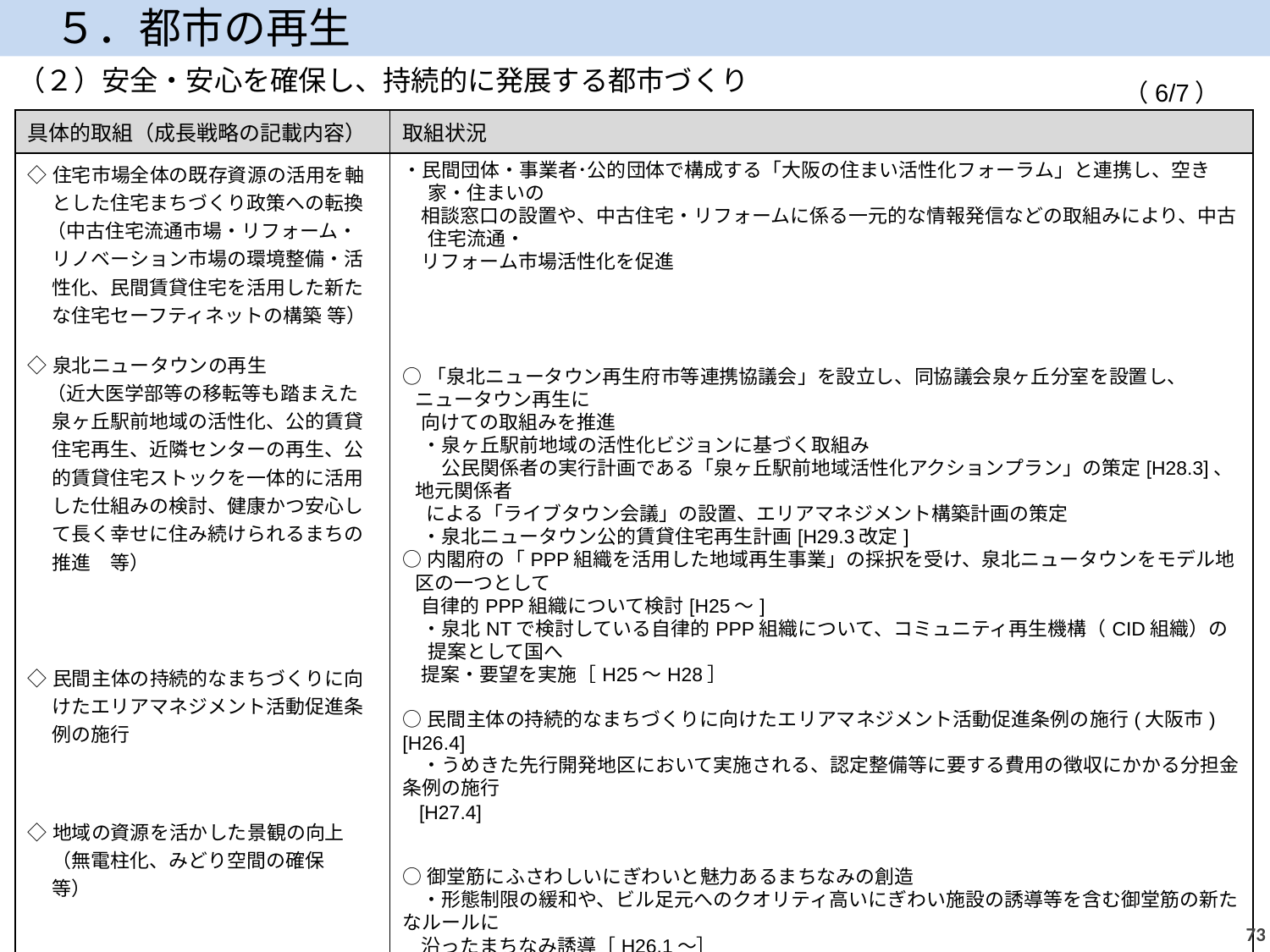

５．都市の再生
（２）安全・安心を確保し、持続的に発展する都市づくり
（6/7）
| 具体的取組（成長戦略の記載内容） | 取組状況 |
| --- | --- |
| ◇住宅市場全体の既存資源の活用を軸とした住宅まちづくり政策への転換 　（中古住宅流通市場・リフォーム・リノベーション市場の環境整備・活性化、民間賃貸住宅を活用した新たな住宅セーフティネットの構築 等） ◇泉北ニュータウンの再生 　（近大医学部等の移転等も踏まえた泉ヶ丘駅前地域の活性化、公的賃貸住宅再生、近隣センターの再生、公的賃貸住宅ストックを一体的に活用した仕組みの検討、健康かつ安心して長く幸せに住み続けられるまちの推進　等） 　 ◇民間主体の持続的なまちづくりに向けたエリアマネジメント活動促進条例の施行 　 ◇地域の資源を活かした景観の向上（無電柱化、みどり空間の確保　等） | ・民間団体・事業者･公的団体で構成する「大阪の住まい活性化フォーラム」と連携し、空き家・住まいの 相談窓口の設置や、中古住宅・リフォームに係る一元的な情報発信などの取組みにより、中古住宅流通・ リフォーム市場活性化を促進 ○「泉北ニュータウン再生府市等連携協議会」を設立し、同協議会泉ヶ丘分室を設置し、ニュータウン再生に 向けての取組みを推進 　・泉ヶ丘駅前地域の活性化ビジョンに基づく取組み 　　公民関係者の実行計画である「泉ヶ丘駅前地域活性化アクションプラン」の策定[H28.3]、地元関係者 による「ライブタウン会議」の設置、エリアマネジメント構築計画の策定 　・泉北ニュータウン公的賃貸住宅再生計画[H29.3改定] ○内閣府の「PPP組織を活用した地域再生事業」の採択を受け、泉北ニュータウンをモデル地区の一つとして 自律的PPP組織について検討[H25～] 　・泉北NTで検討している自律的PPP組織について、コミュニティ再生機構（CID組織）の提案として国へ 提案・要望を実施［H25～H28］ ○民間主体の持続的なまちづくりに向けたエリアマネジメント活動促進条例の施行(大阪市)[H26.4] 　・うめきた先行開発地区において実施される、認定整備等に要する費用の徴収にかかる分担金条例の施行 [H27.4] ○御堂筋にふさわしいにぎわいと魅力あるまちなみの創造 　・形態制限の緩和や、ビル足元へのクオリティ高いにぎわい施設の誘導等を含む御堂筋の新たなルールに 沿ったまちなみ誘導［H26.1～］ 　・御堂筋の道路空間再編に向け、一部区間でモデル整備が完成[H28.11] ・御堂筋将来ビジョンを策定[H31.3] ○良好な都市景観を保全・形成し、地域の魅力アップにつなげるため大阪府無電柱化推進計画〔H30.3〕、 大阪市無電柱化推進計画〔H31.3〕を策定 |
73